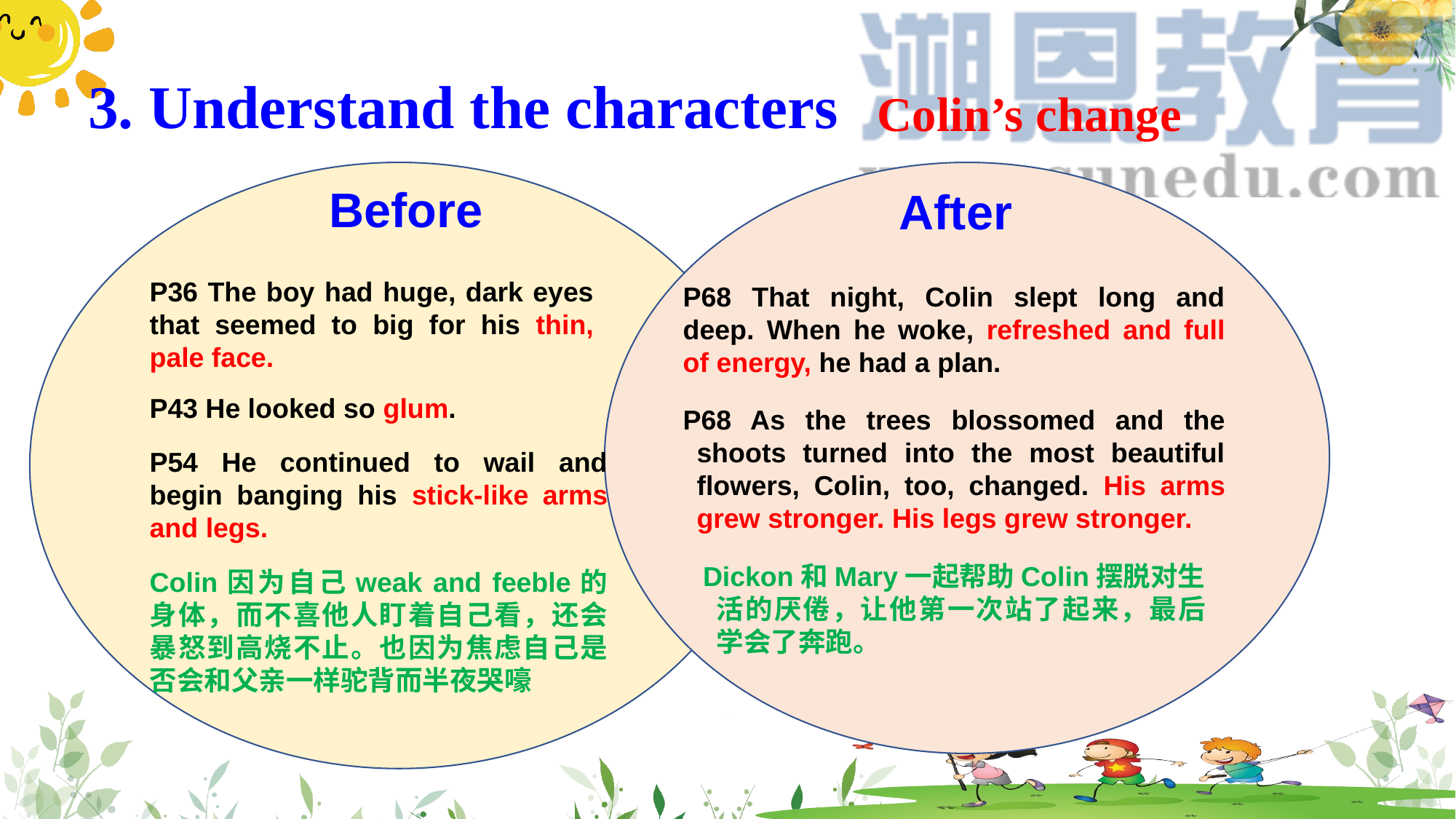

3. Understand the characters
Colin’s change

Before
After
P36 The boy had huge, dark eyes that seemed to big for his thin, pale face.
P68 That night, Colin slept long and deep. When he woke, refreshed and full of energy, he had a plan.
P43 He looked so glum.
P68 As the trees blossomed and the shoots turned into the most beautiful flowers, Colin, too, changed. His arms grew stronger. His legs grew stronger.
P54 He continued to wail and begin banging his stick-like arms and legs.
Dickon和Mary一起帮助Colin摆脱对生活的厌倦，让他第一次站了起来，最后学会了奔跑。
Colin因为自己weak and feeble的身体，而不喜他人盯着自己看，还会暴怒到高烧不止。也因为焦虑自己是否会和父亲一样驼背而半夜哭嚎